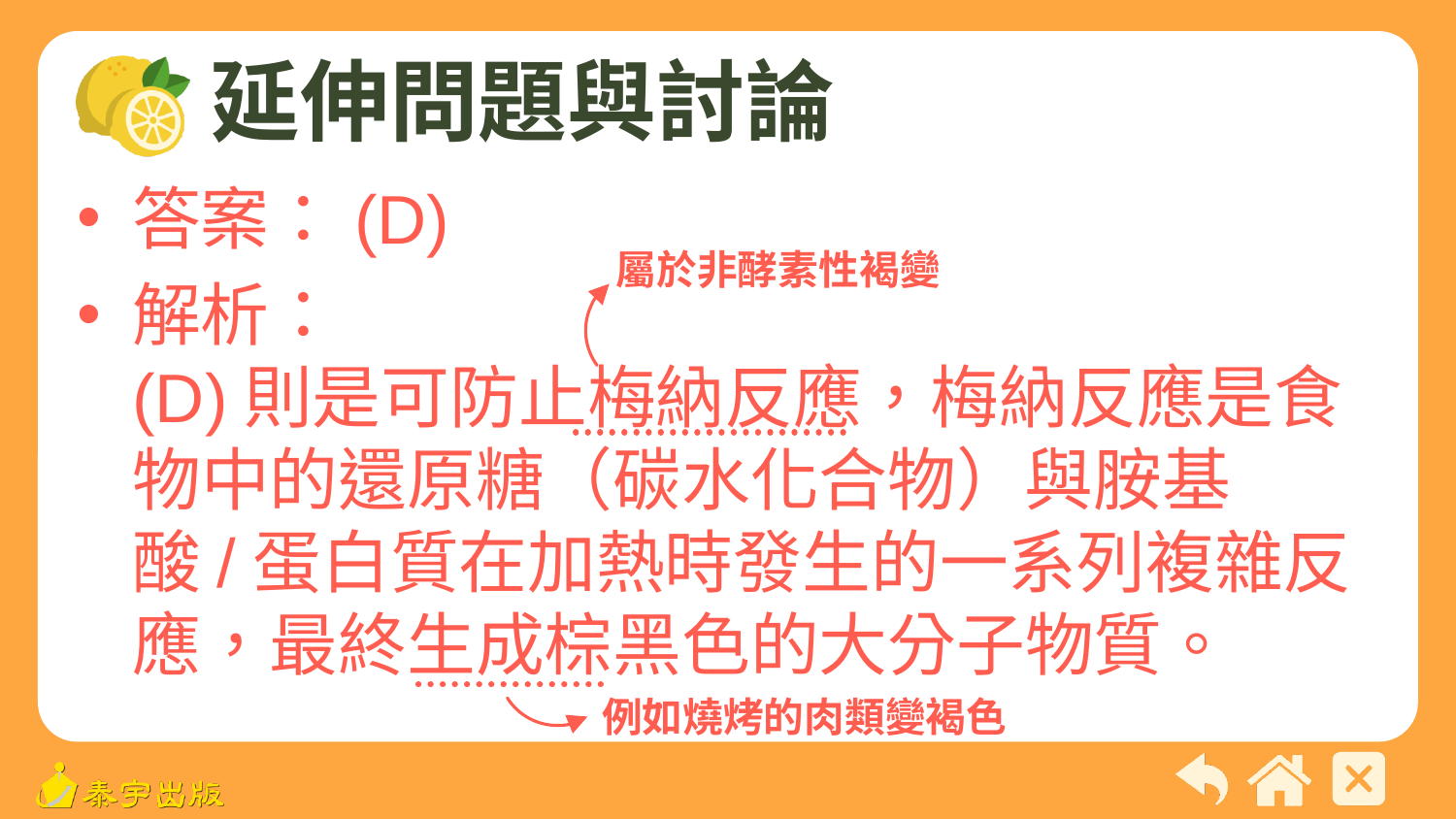

# 延伸問題與討論
答案：(D)
解析：
(D)則是可防止梅納反應，梅納反應是食物中的還原糖（碳水化合物）與胺基酸/蛋白質在加熱時發生的一系列複雜反應，最終生成棕黑色的大分子物質。
屬於非酵素性褐變

例如燒烤的肉類變褐色